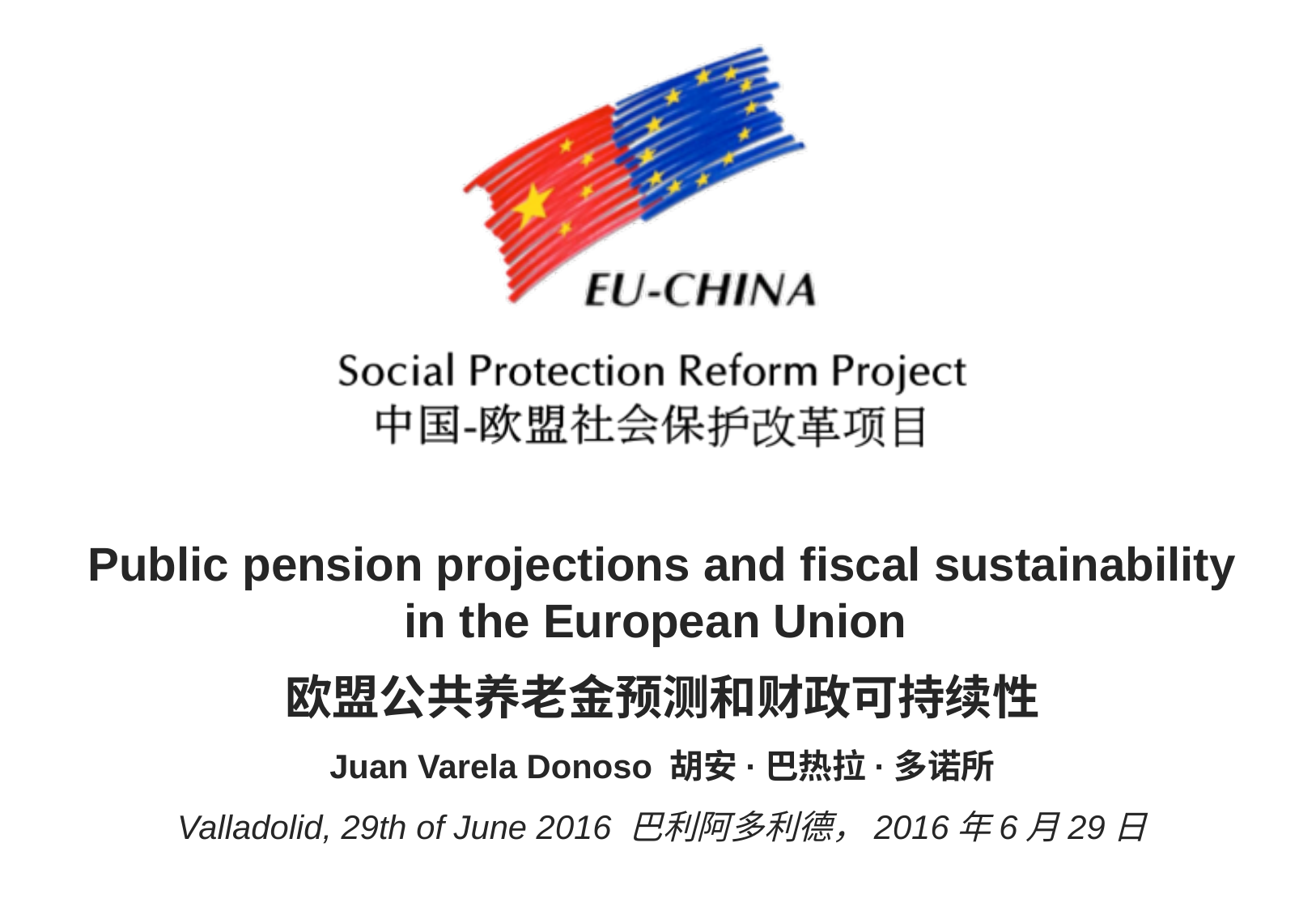

Public pension projections and fiscal sustainability in the European Union
欧盟公共养老金预测和财政可持续性
Juan Varela Donoso 胡安·巴热拉·多诺所
Valladolid, 29th of June 2016 巴利阿多利德，2016年6月29日